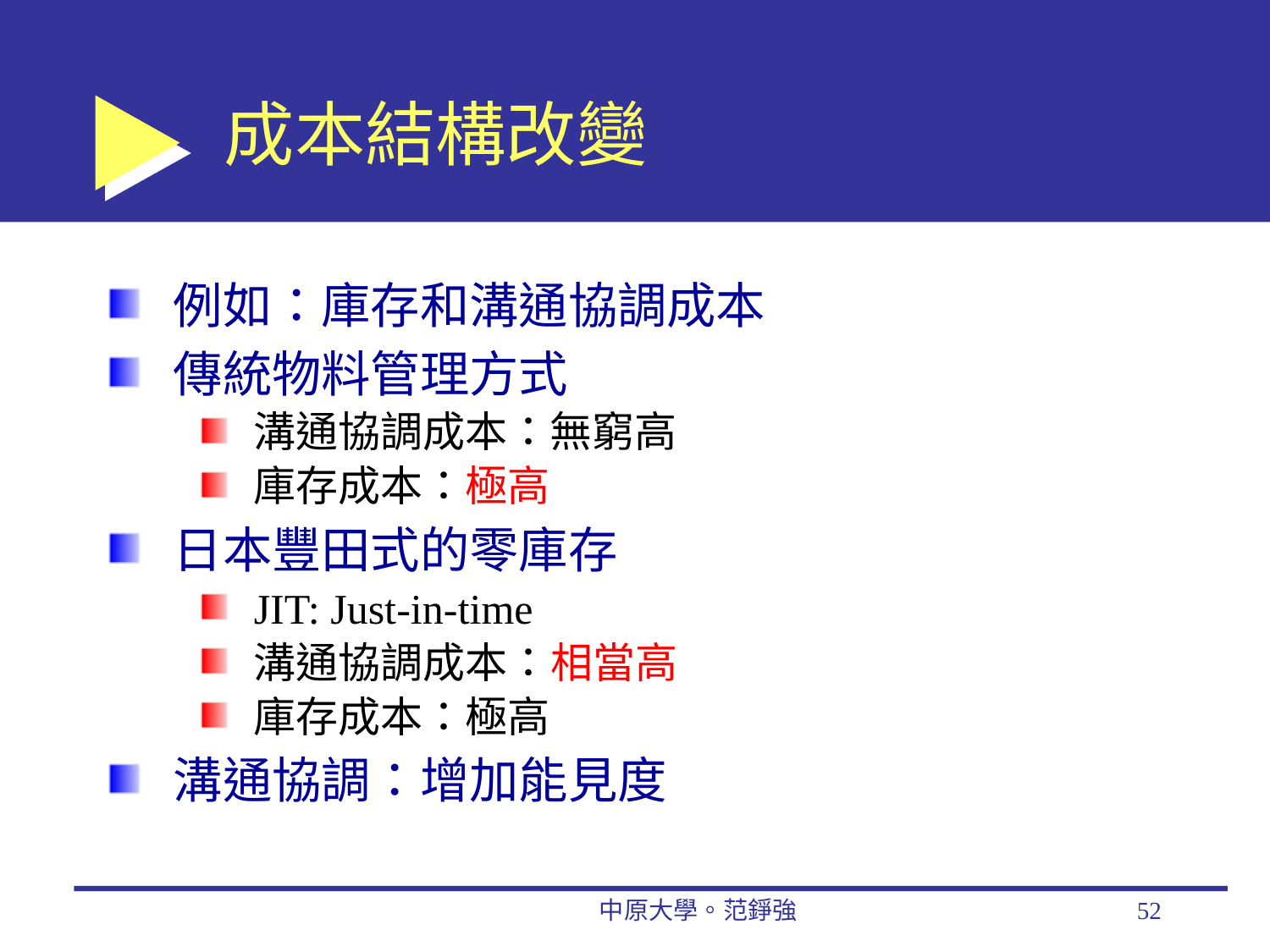

# 成本結構改變
例如：庫存和溝通協調成本
傳統物料管理方式
溝通協調成本：無窮高
庫存成本：極高
日本豐田式的零庫存
JIT: Just-in-time
溝通協調成本：相當高
庫存成本：極高
溝通協調：增加能見度
中原大學。范錚強
52